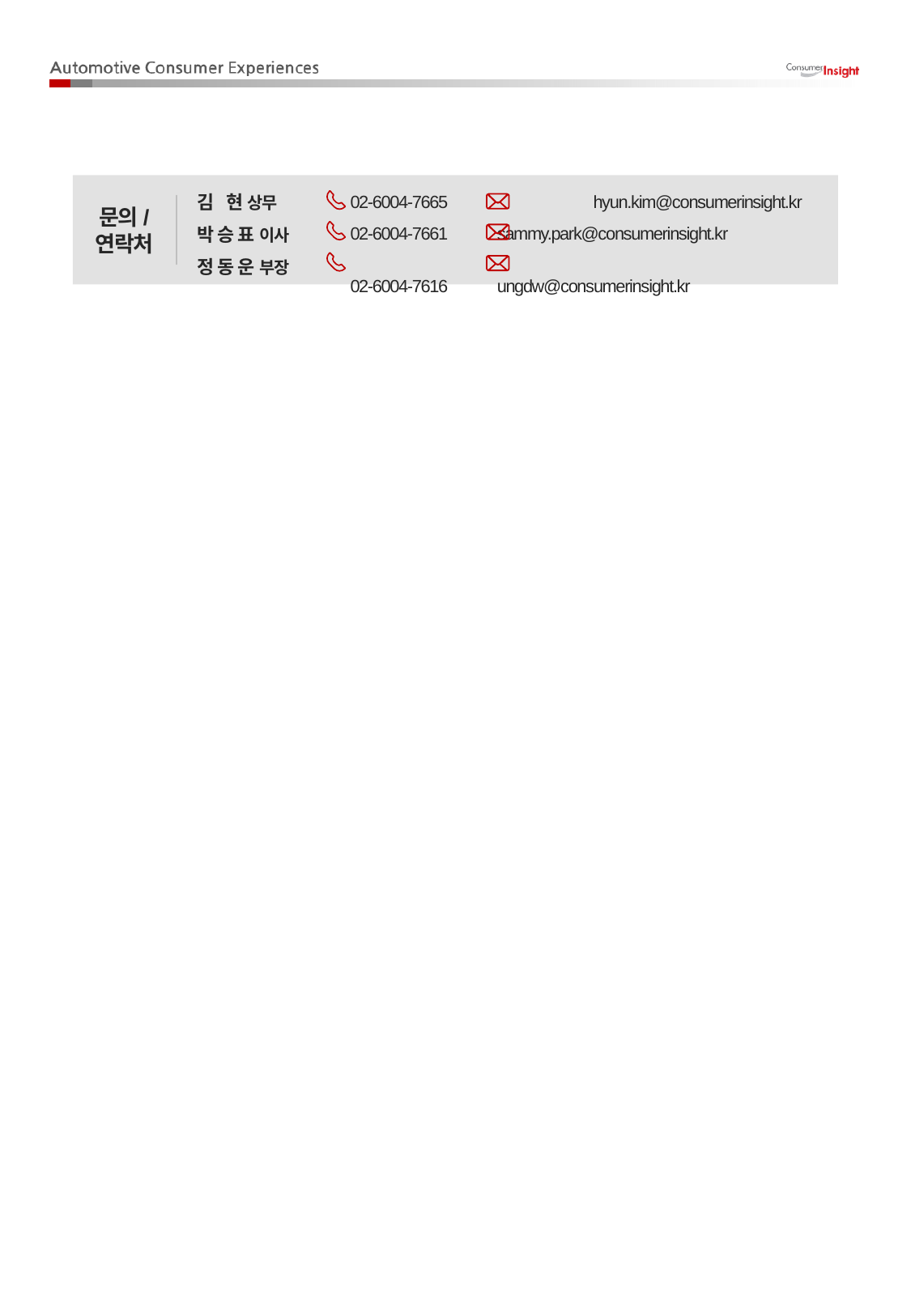

문의/
연락처
김   현 상무
박 승 표 이사
정 동 운 부장
02-6004-7665            	hyun.kim@consumerinsight.kr
02-6004-7661             sammy.park@consumerinsight.kr
02-6004-7616             ungdw@consumerinsight.kr